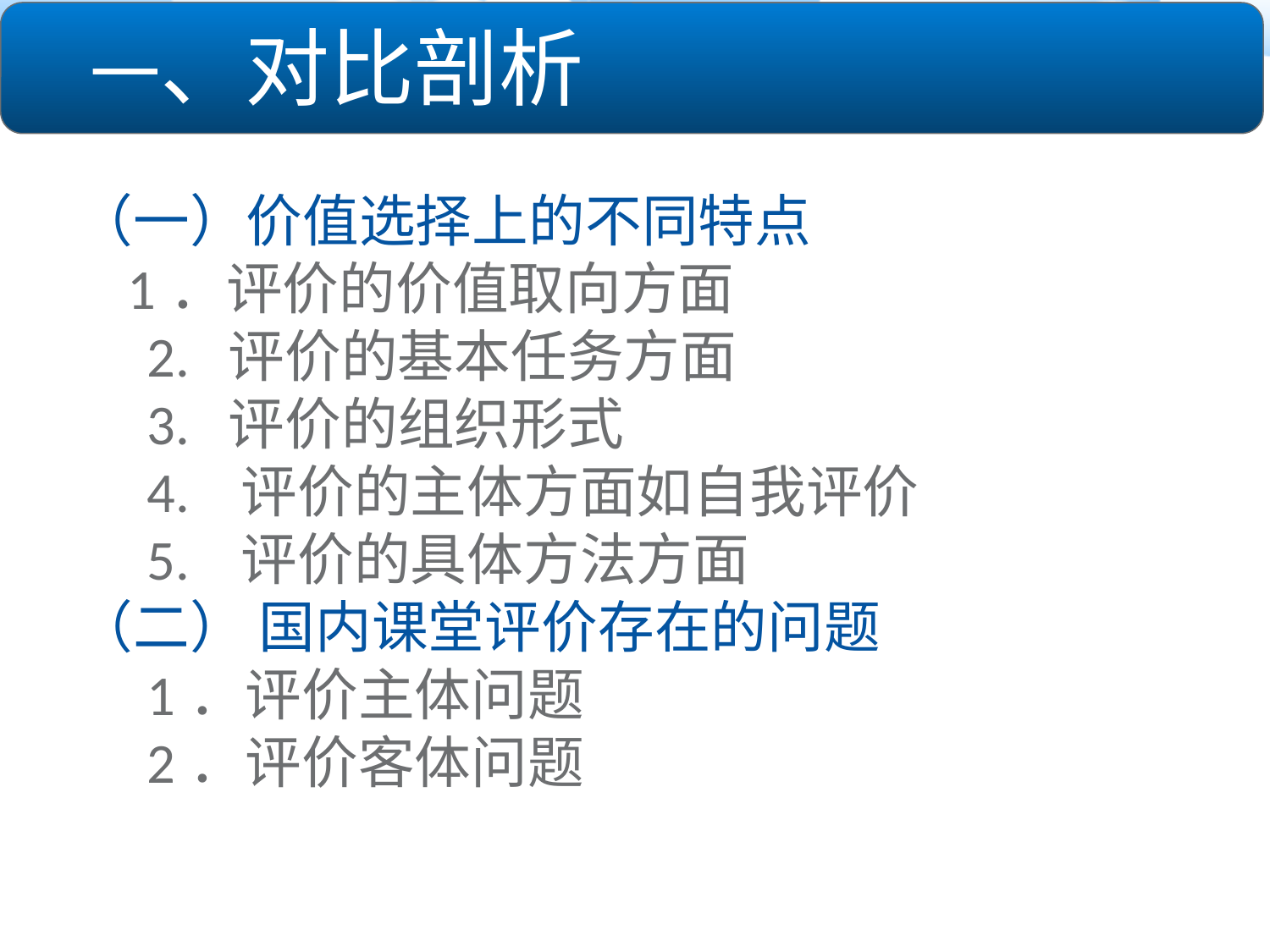

一、对比剖析
（一）价值选择上的不同特点
    1．评价的价值取向方面
　2.  评价的基本任务方面
　3.  评价的组织形式
　4.   评价的主体方面如自我评价
　5.   评价的具体方法方面
（二） 国内课堂评价存在的问题
　1．评价主体问题
　2．评价客体问题